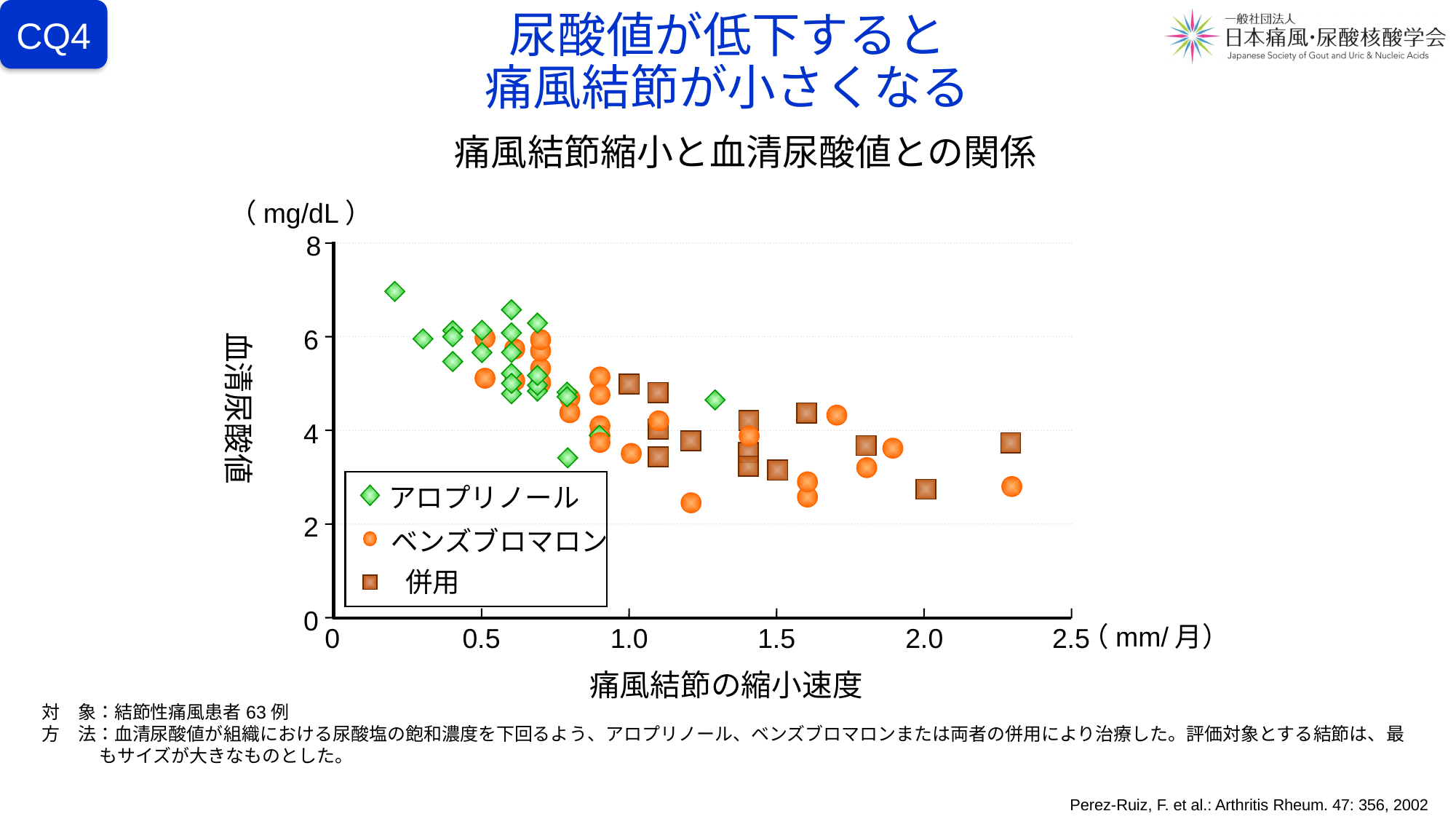

# 尿酸値が低下すると 痛風結節が小さくなる
CQ4
痛風結節縮小と血清尿酸値との関係
（mg/dL）
8
6
4
2
0

アロプリノール

ベンズブロマロン

併用

2.5
0
0.5
1.0
1.5
2.0
痛風結節の縮小速度
血清尿酸値
（mm/月）
対　象：結節性痛風患者63例
方　法：血清尿酸値が組織における尿酸塩の飽和濃度を下回るよう、アロプリノール、ベンズブロマロンまたは両者の併用により治療した。評価対象とする結節は、最もサイズが大きなものとした。
Perez-Ruiz, F. et al.: Arthritis Rheum. 47: 356, 2002